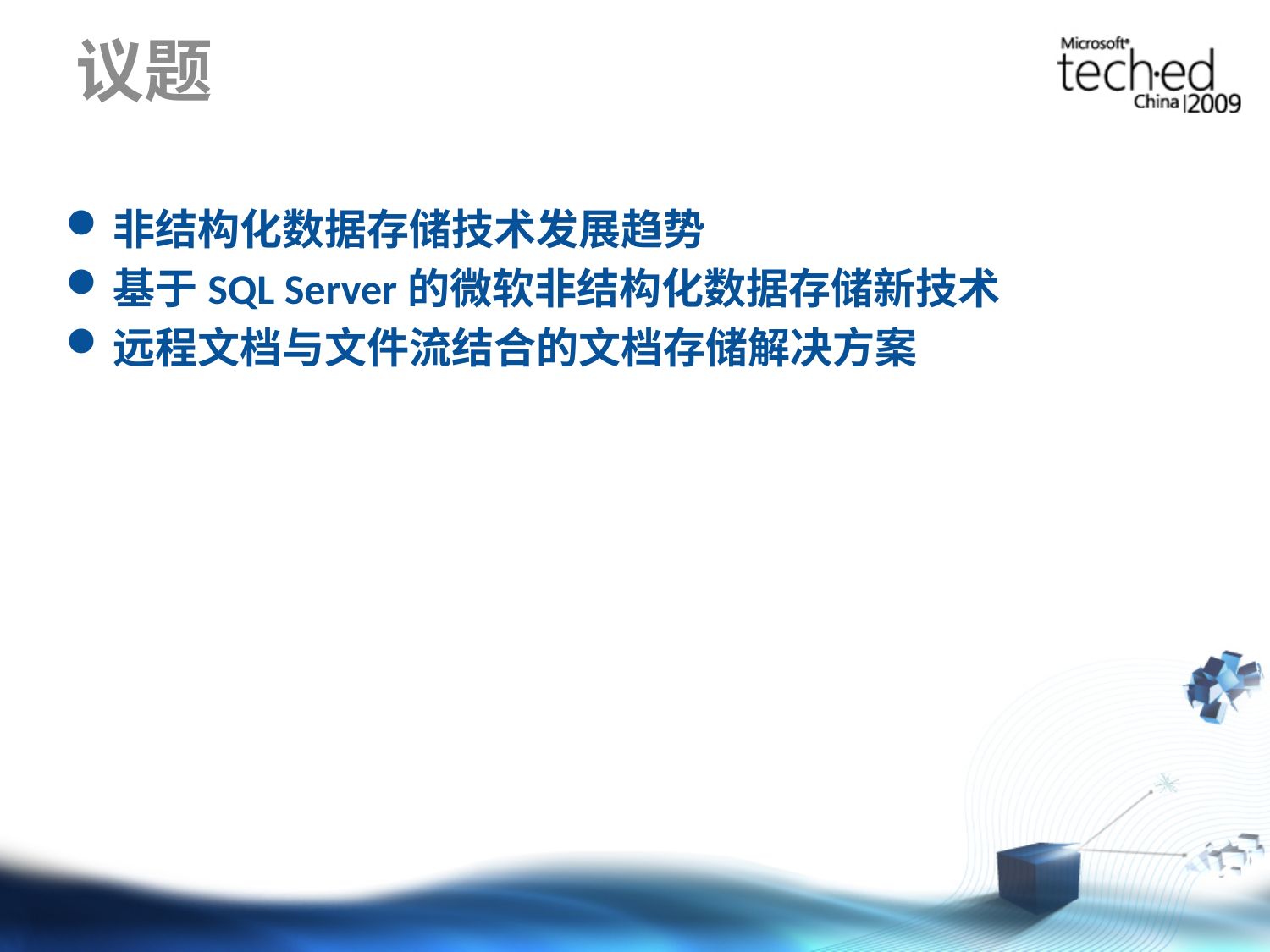

# 议题
非结构化数据存储技术发展趋势
基于SQL Server的微软非结构化数据存储新技术
远程文档与文件流结合的文档存储解决方案